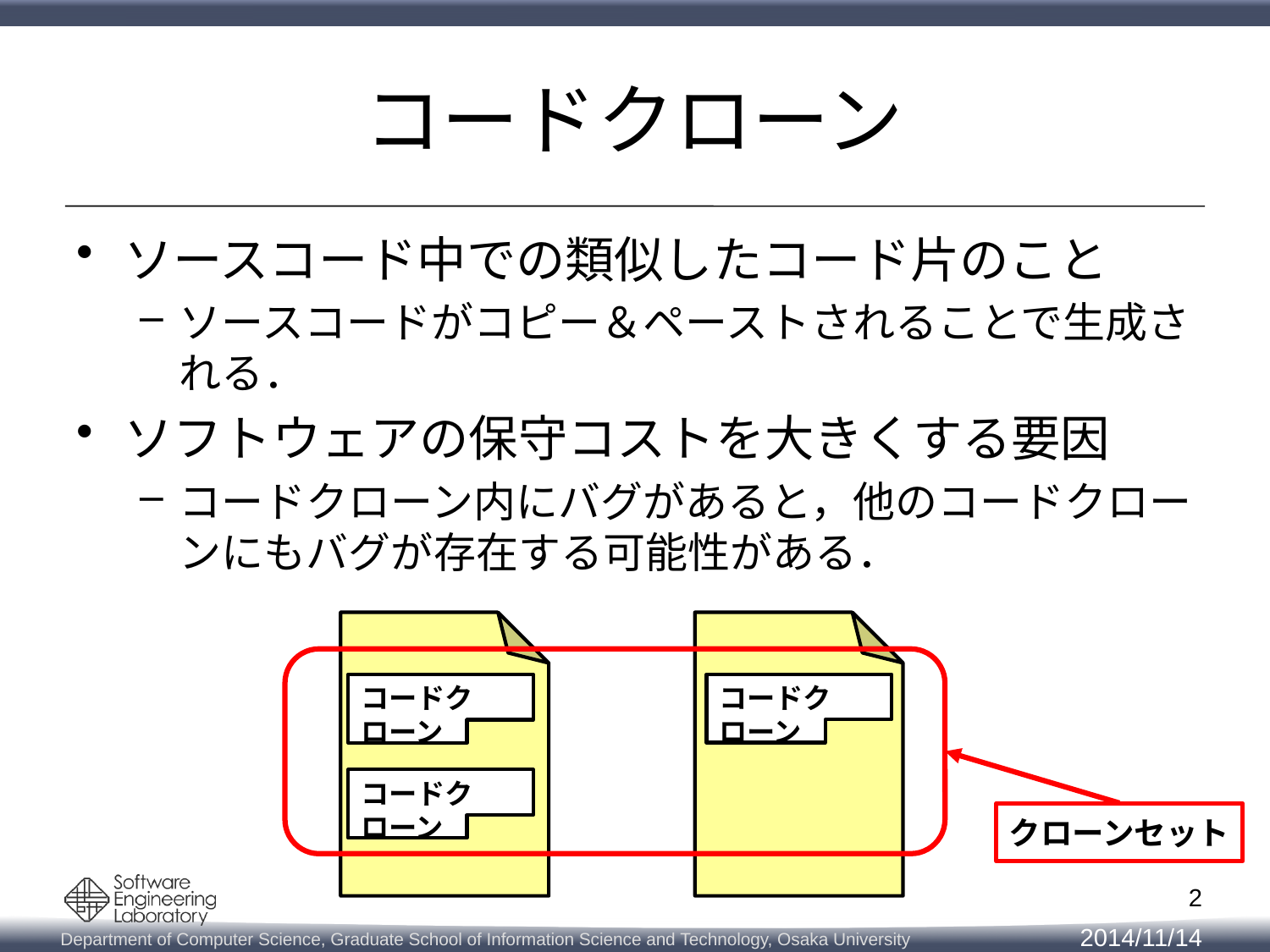

# コードクローン
ソースコード中での類似したコード片のこと
ソースコードがコピー＆ペーストされることで生成される．
ソフトウェアの保守コストを大きくする要因
コードクローン内にバグがあると，他のコードクローンにもバグが存在する可能性がある．

コードクローン

クローンセット

コードクローン
コードクローン
2
2014/11/14